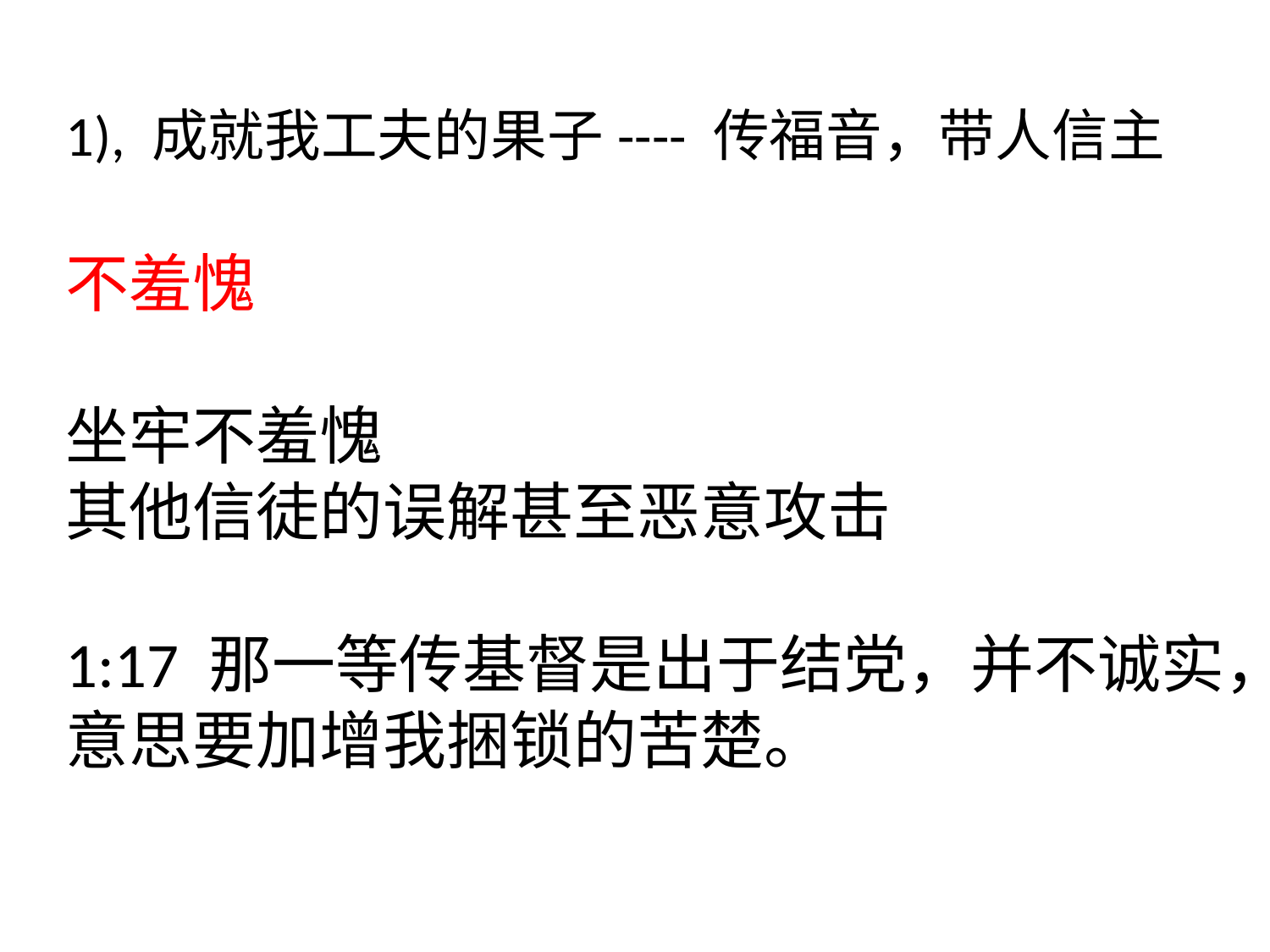

# 1), 成就我工夫的果子---- 传福音，带人信主 不羞愧 坐牢不羞愧 其他信徒的误解甚至恶意攻击 1:17 那一等传基督是出于结党，并不诚实，意思要加增我捆锁的苦楚。